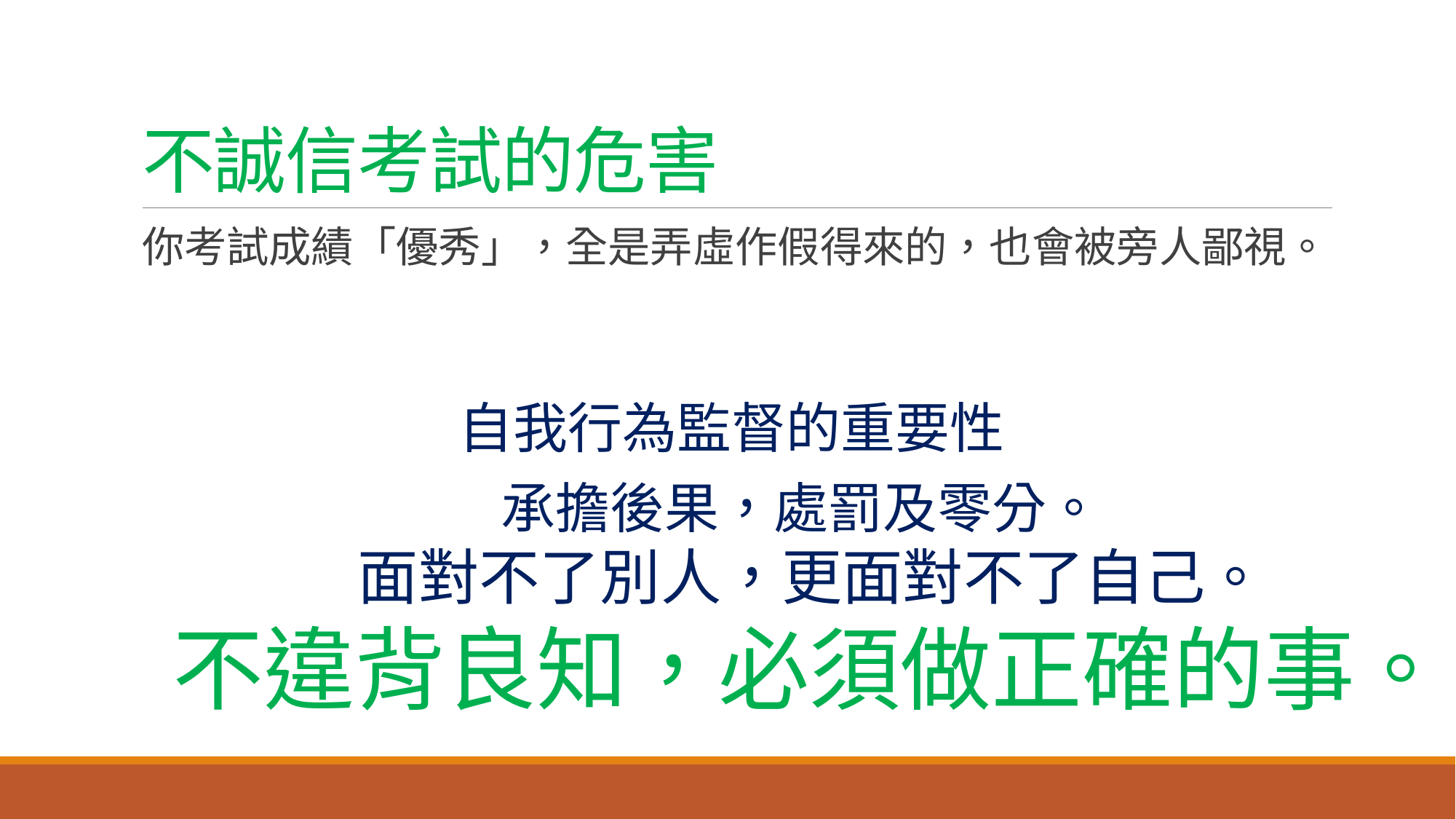

# 不誠信考試的危害
你考試成績「優秀」，全是弄虛作假得來的，也會被旁人鄙視。

自我行為監督的重要性
     承擔後果，處罰及零分。
      面對不了別人，更面對不了自己。
不違背良知，必須做正確的事。